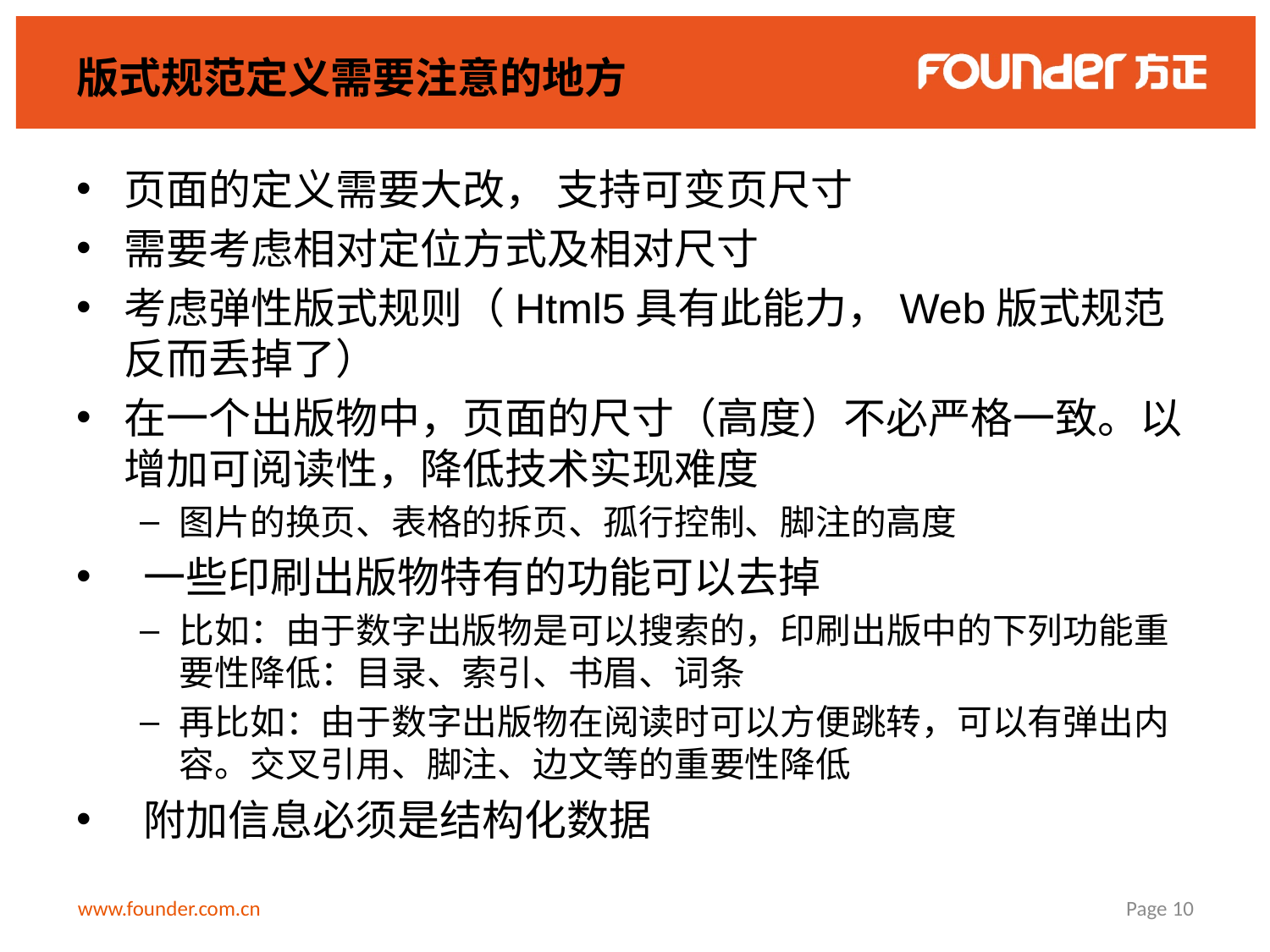

# 版式规范定义需要注意的地方
页面的定义需要大改， 支持可变页尺寸
需要考虑相对定位方式及相对尺寸
考虑弹性版式规则（Html5具有此能力，Web版式规范反而丢掉了）
在一个出版物中，页面的尺寸（高度）不必严格一致。以增加可阅读性，降低技术实现难度
图片的换页、表格的拆页、孤行控制、脚注的高度
 一些印刷出版物特有的功能可以去掉
比如：由于数字出版物是可以搜索的，印刷出版中的下列功能重要性降低：目录、索引、书眉、词条
再比如：由于数字出版物在阅读时可以方便跳转，可以有弹出内容。交叉引用、脚注、边文等的重要性降低
 附加信息必须是结构化数据

www.founder.com.cn
Page 10